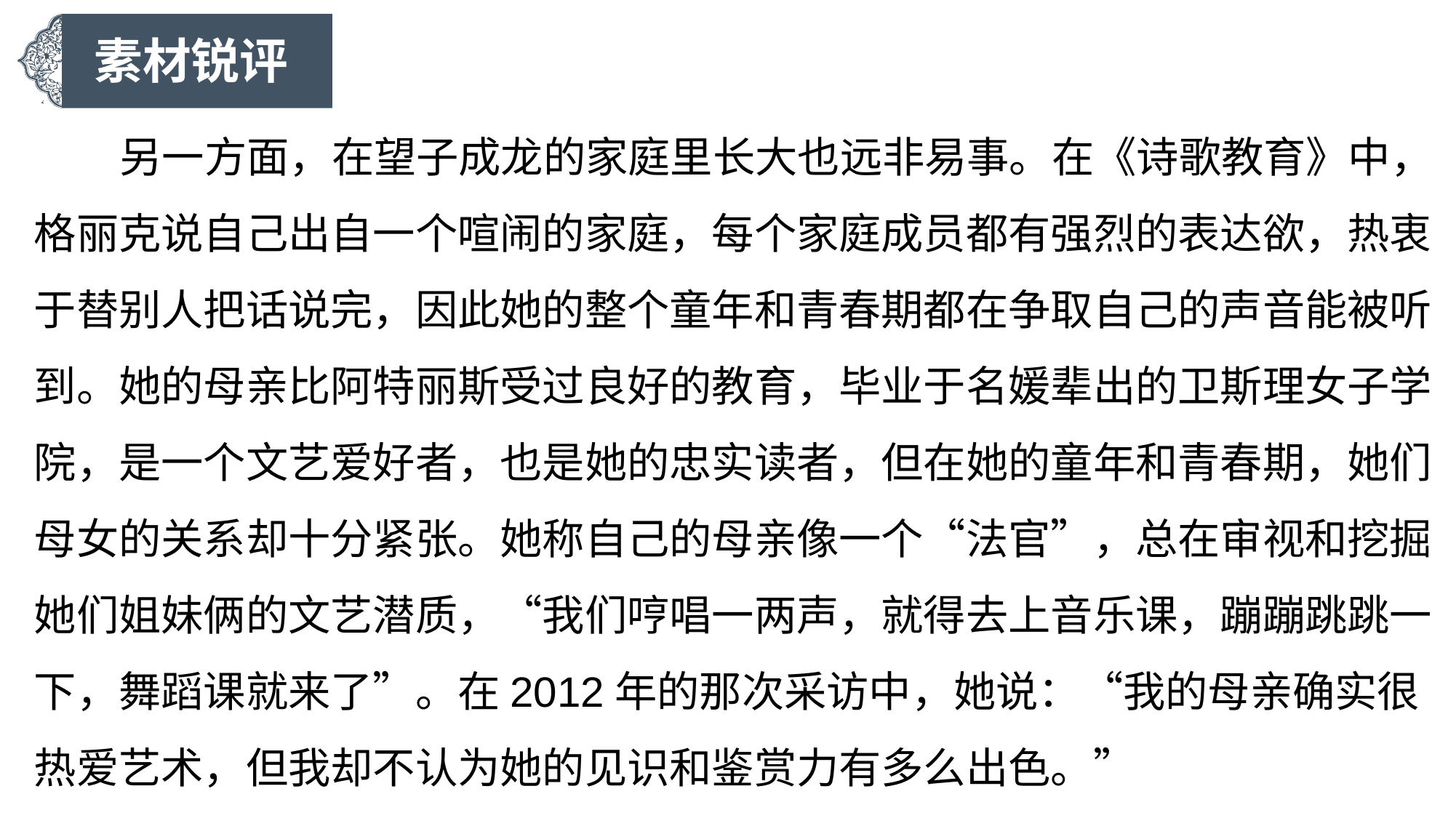

素材锐评
        另一方面，在望子成龙的家庭里长大也远非易事。在《诗歌教育》中，格丽克说自己出自一个喧闹的家庭，每个家庭成员都有强烈的表达欲，热衷于替别人把话说完，因此她的整个童年和青春期都在争取自己的声音能被听到。她的母亲比阿特丽斯受过良好的教育，毕业于名媛辈出的卫斯理女子学院，是一个文艺爱好者，也是她的忠实读者，但在她的童年和青春期，她们母女的关系却十分紧张。她称自己的母亲像一个“法官”，总在审视和挖掘她们姐妹俩的文艺潜质，“我们哼唱一两声，就得去上音乐课，蹦蹦跳跳一下，舞蹈课就来了”。在2012年的那次采访中，她说：“我的母亲确实很热爱艺术，但我却不认为她的见识和鉴赏力有多么出色。”